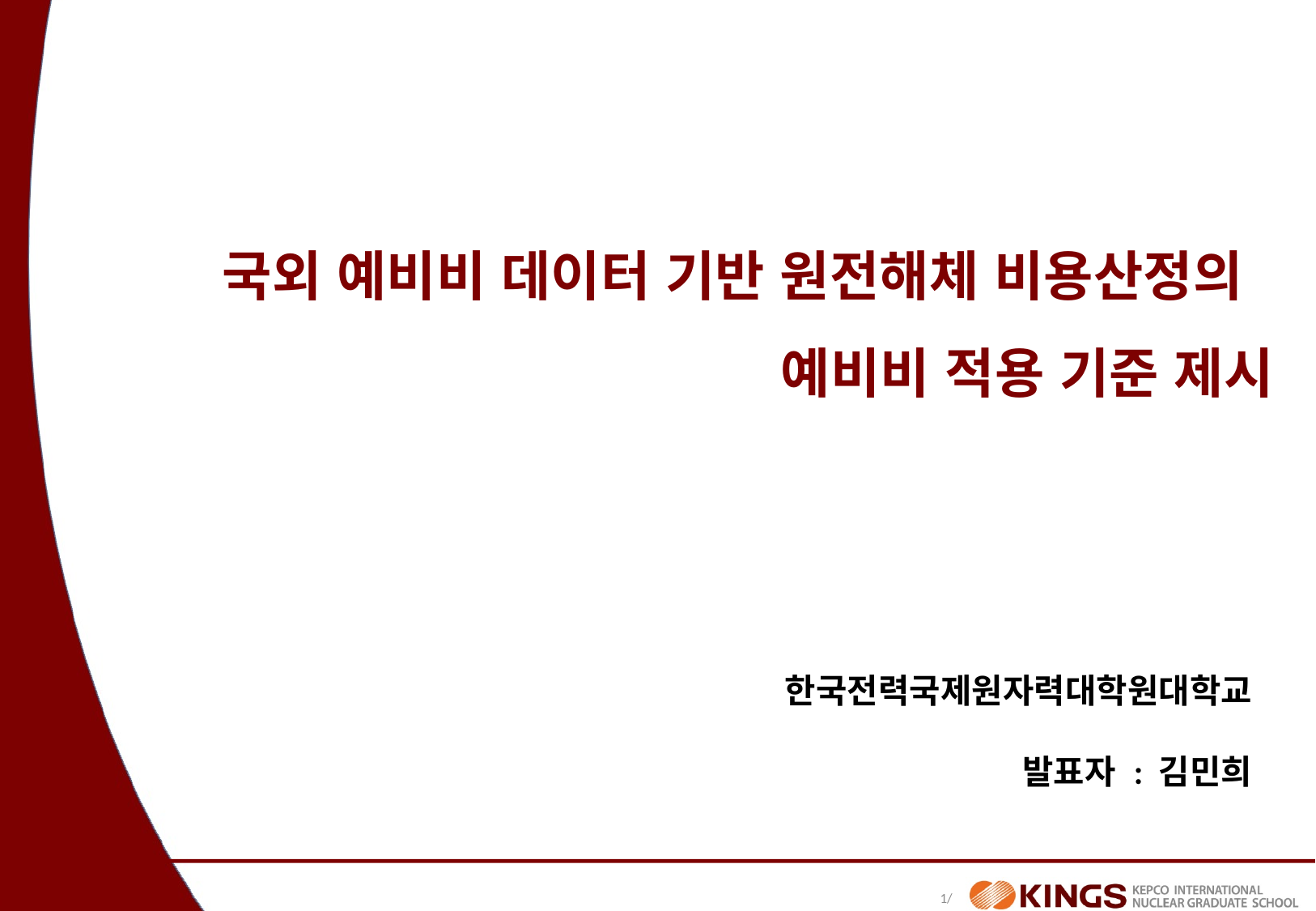

국외 예비비 데이터 기반 원전해체 비용산정의   예비비 적용 기준 제시
한국전력국제원자력대학원대학교
발표자 : 김민희